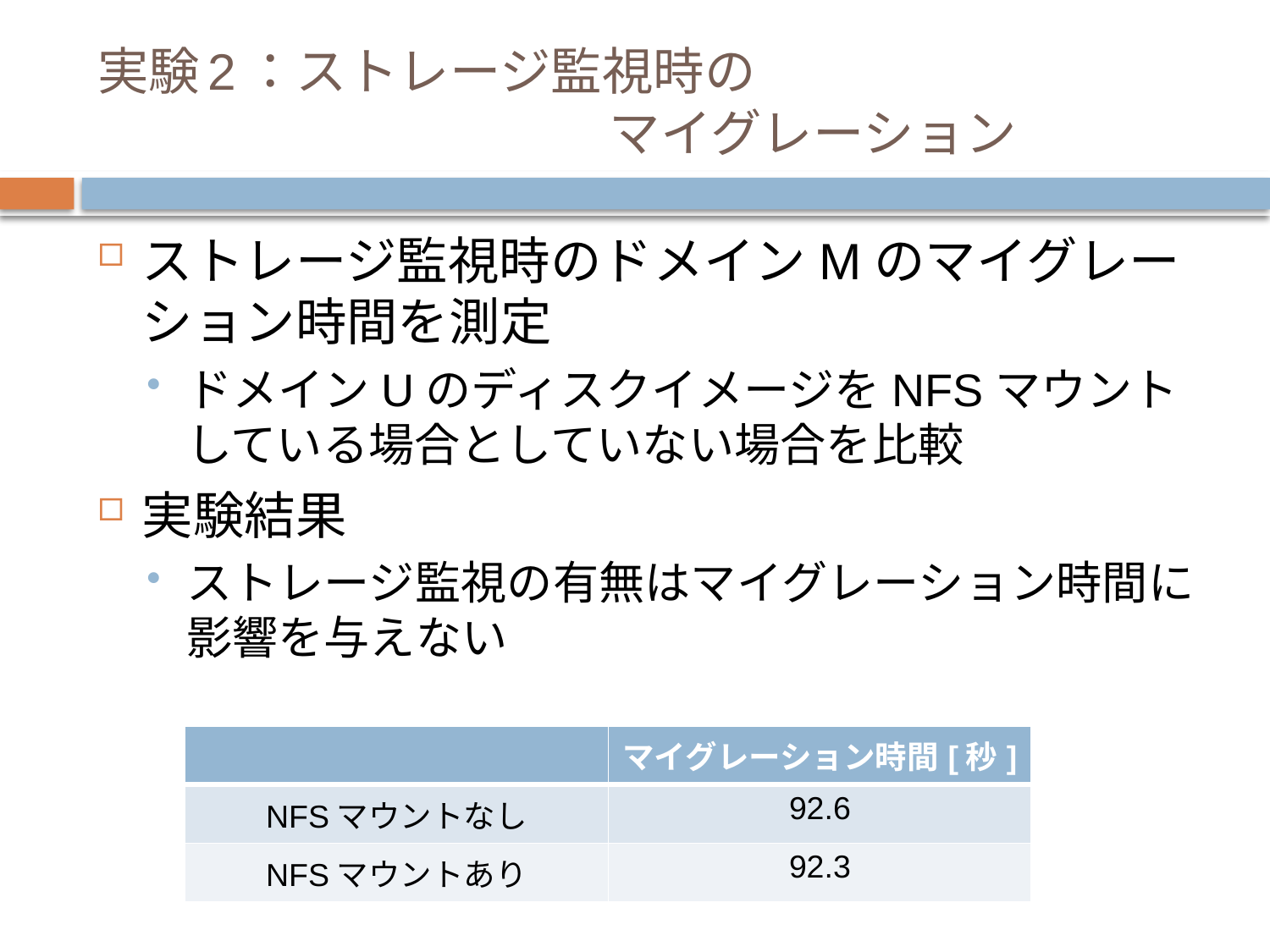

# 実験2：ストレージ監視時の 　　　　　　　　　　マイグレーション
ストレージ監視時のドメインMのマイグレーション時間を測定
ドメインUのディスクイメージをNFSマウントしている場合としていない場合を比較
実験結果
ストレージ監視の有無はマイグレーション時間に影響を与えない
|  | マイグレーション時間[秒] |
| --- | --- |
| NFSマウントなし | 92.6 |
| NFSマウントあり | 92.3 |